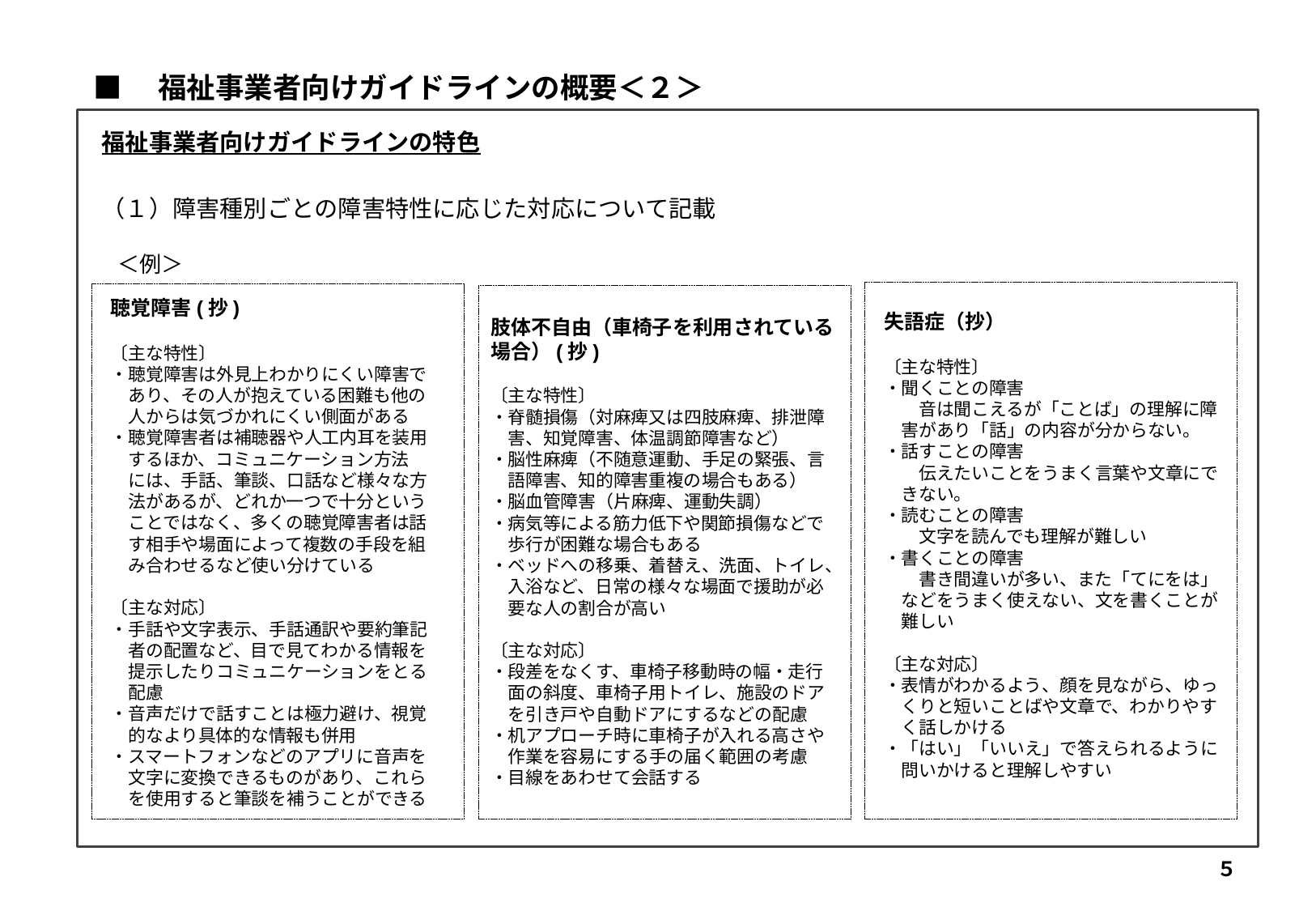

■　福祉事業者向けガイドラインの概要＜２＞

福祉事業者向けガイドラインの特色

（１）障害種別ごとの障害特性に応じた対応について記載

＜例＞

失語症（抄）

〔主な特性〕
・聞くことの障害
　　音は聞こえるが「ことば」の理解に障
　害があり「話」の内容が分からない。
・話すことの障害
　　伝えたいことをうまく言葉や文章にで
　きない。
・読むことの障害
　　文字を読んでも理解が難しい
・書くことの障害
　　書き間違いが多い、また「てにをは」
　などをうまく使えない、文を書くことが
　難しい

〔主な対応〕
・表情がわかるよう、顔を見ながら、ゆっ
　くりと短いことばや文章で、わかりやす
　く話しかける
・「はい」「いいえ」で答えられるように
　問いかけると理解しやすい
聴覚障害(抄)

〔主な特性〕
・聴覚障害は外見上わかりにくい障害で
　あり、その人が抱えている困難も他の
　人からは気づかれにくい側面がある
・聴覚障害者は補聴器や人工内耳を装用
　するほか、コミュニケーション方法
　には、手話、筆談、口話など様々な方
　法があるが、どれか一つで十分という
　ことではなく、多くの聴覚障害者は話
　す相手や場面によって複数の手段を組
　み合わせるなど使い分けている

〔主な対応〕
・手話や文字表示、手話通訳や要約筆記
　者の配置など、目で見てわかる情報を
　提示したりコミュニケーションをとる
　配慮
・音声だけで話すことは極力避け、視覚
　的なより具体的な情報も併用
・スマートフォンなどのアプリに音声を
　文字に変換できるものがあり、これら
　を使用すると筆談を補うことができる

肢体不自由（車椅子を利用されている場合）(抄)

〔主な特性〕
・脊髄損傷（対麻痺又は四肢麻痺、排泄障
　害、知覚障害、体温調節障害など）
・脳性麻痺（不随意運動、手足の緊張、言
　語障害、知的障害重複の場合もある）
・脳血管障害（片麻痺、運動失調）
・病気等による筋力低下や関節損傷などで
　歩行が困難な場合もある
・ベッドへの移乗、着替え、洗面、トイレ、
　入浴など、日常の様々な場面で援助が必
　要な人の割合が高い

〔主な対応〕
・段差をなくす、車椅子移動時の幅・走行
　面の斜度、車椅子用トイレ、施設のドア
　を引き戸や自動ドアにするなどの配慮
・机アプローチ時に車椅子が入れる高さや
　作業を容易にする手の届く範囲の考慮
・目線をあわせて会話する

５